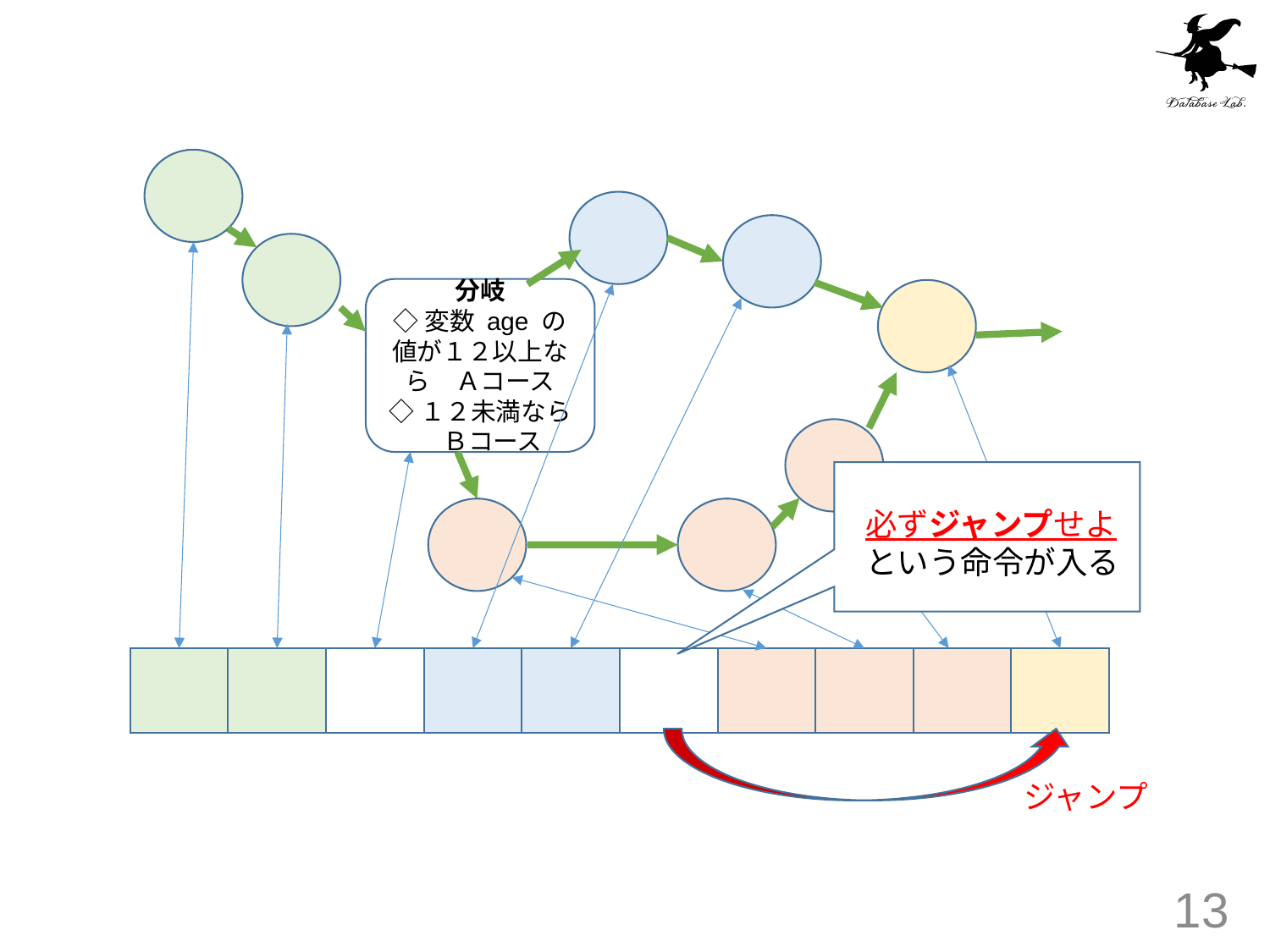

#

分岐
◇変数 age の値が１２以上なら　Ａコース
◇１２未満なら　Ｂコース

必ずジャンプせよ
という命令が入る

ジャンプ
13